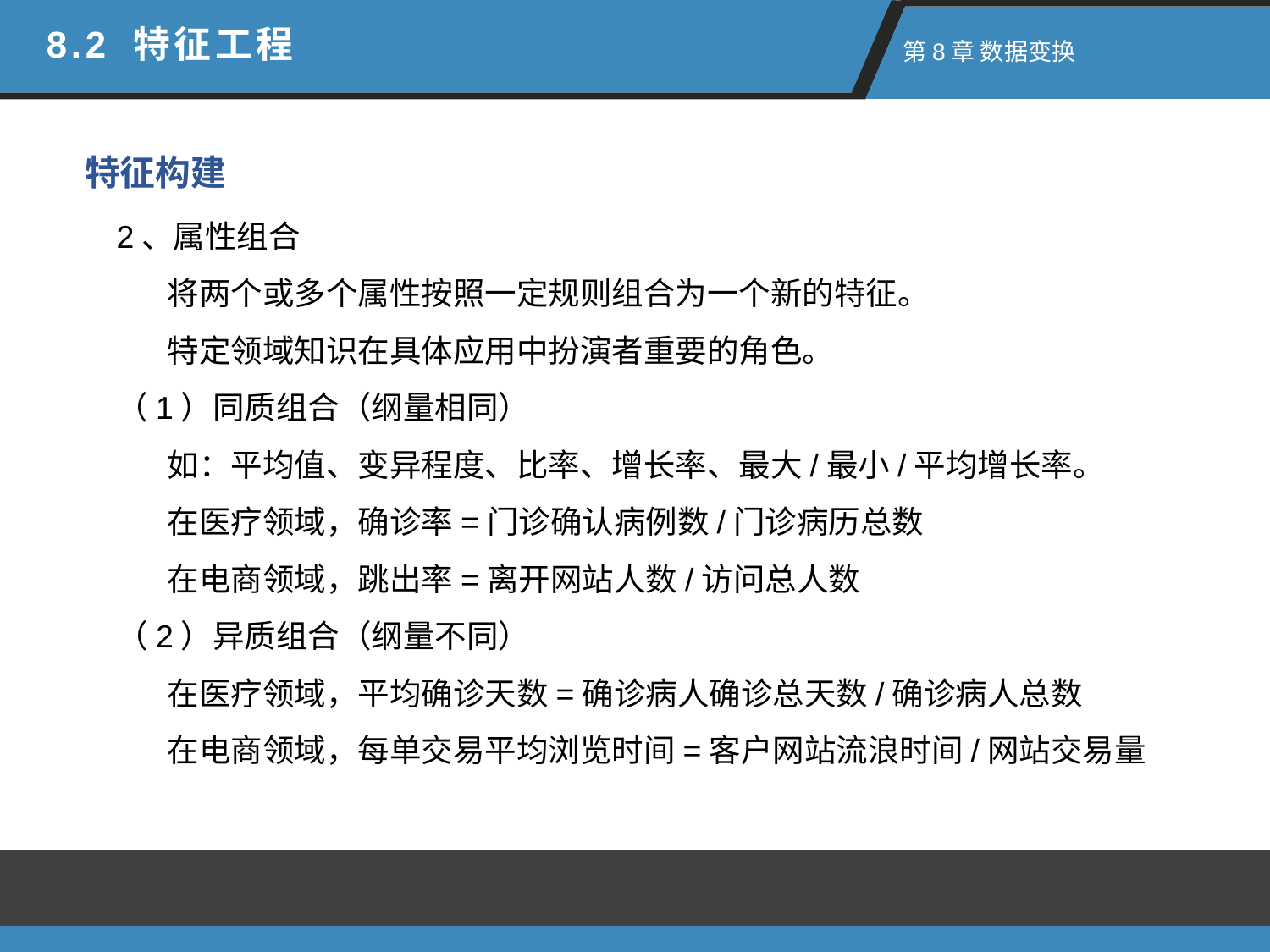

8.2 特征工程
  第8章 数据变换
特征构建
2、属性组合
      将两个或多个属性按照一定规则组合为一个新的特征。
      特定领域知识在具体应用中扮演者重要的角色。
（1）同质组合（纲量相同）
      如：平均值、变异程度、比率、增长率、最大/最小/平均增长率。
      在医疗领域，确诊率=门诊确认病例数/门诊病历总数
      在电商领域，跳出率=离开网站人数/访问总人数
（2）异质组合（纲量不同）
      在医疗领域，平均确诊天数=确诊病人确诊总天数/确诊病人总数
      在电商领域，每单交易平均浏览时间=客户网站流浪时间/网站交易量